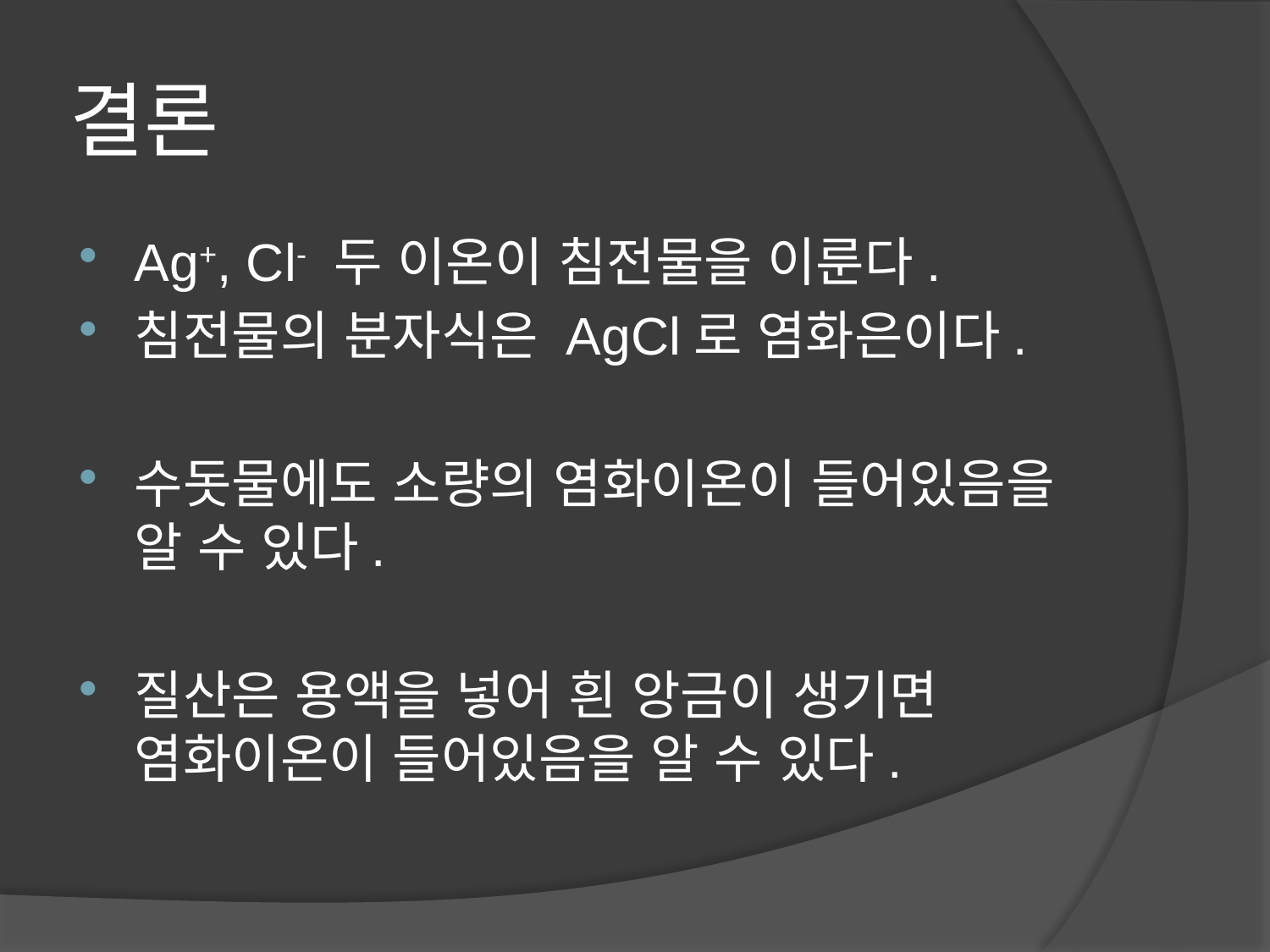

# 결론
Ag+, Cl- 두 이온이 침전물을 이룬다.
침전물의 분자식은 AgCl로 염화은이다.

수돗물에도 소량의 염화이온이 들어있음을 알 수 있다.

질산은 용액을 넣어 흰 앙금이 생기면 염화이온이 들어있음을 알 수 있다.